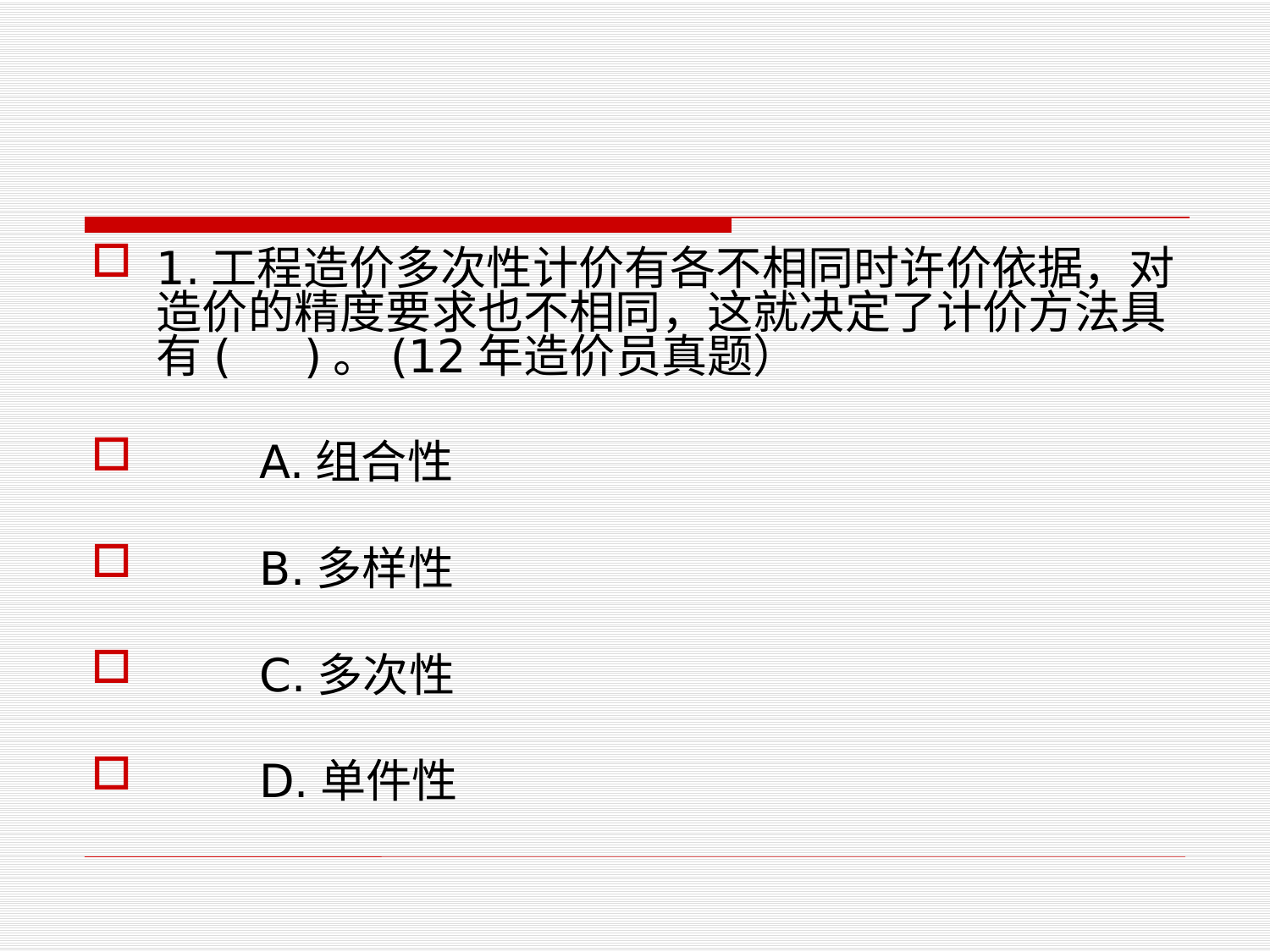

#
1.工程造价多次性计价有各不相同时许价依据，对造价的精度要求也不相同，这就决定了计价方法具有(     )。(12年造价员真题）

　　A.组合性

　　B.多样性

　　C.多次性

　　D.单件性